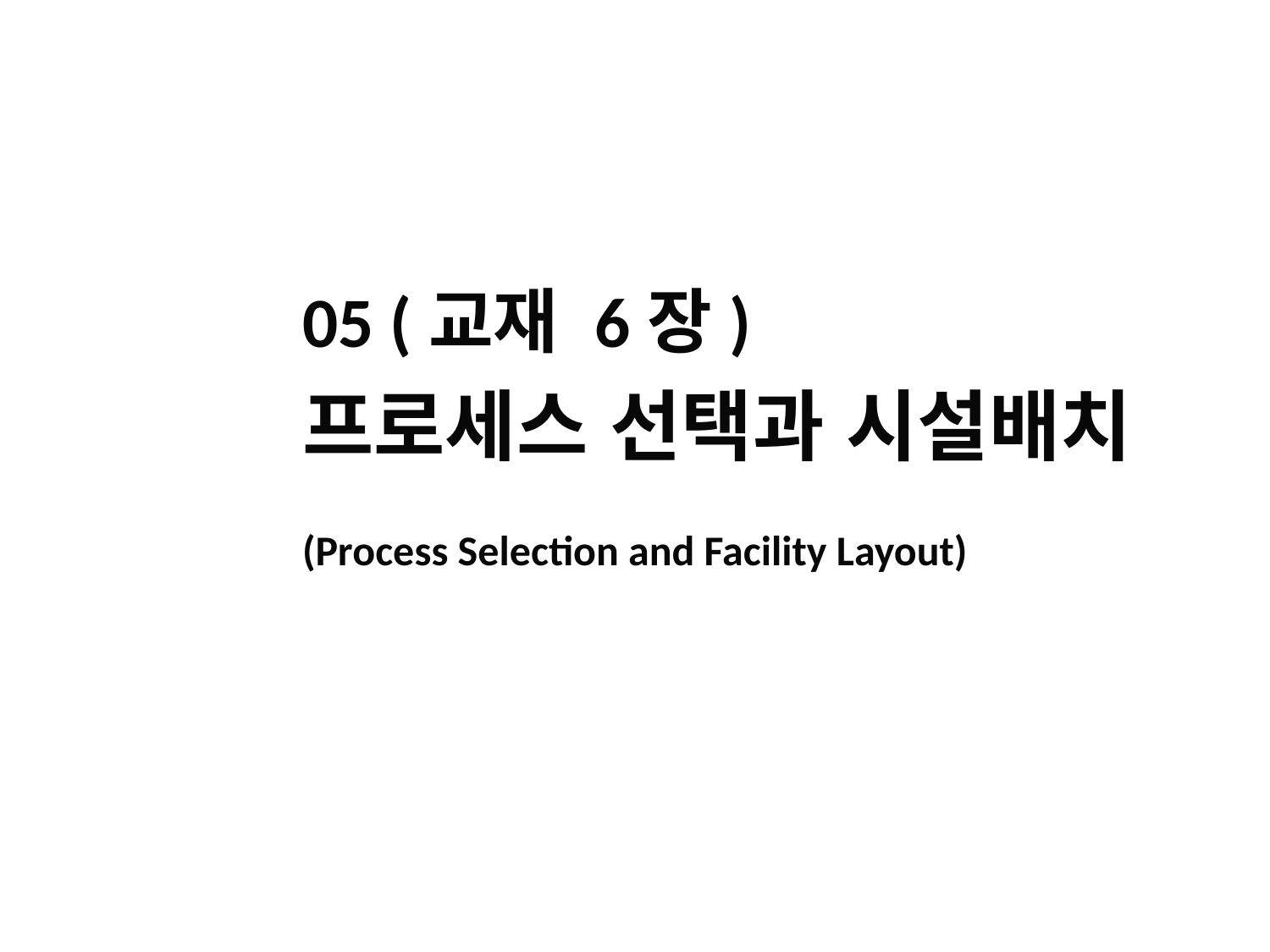

05 (교재 6장)
프로세스 선택과 시설배치
(Process Selection and Facility Layout)